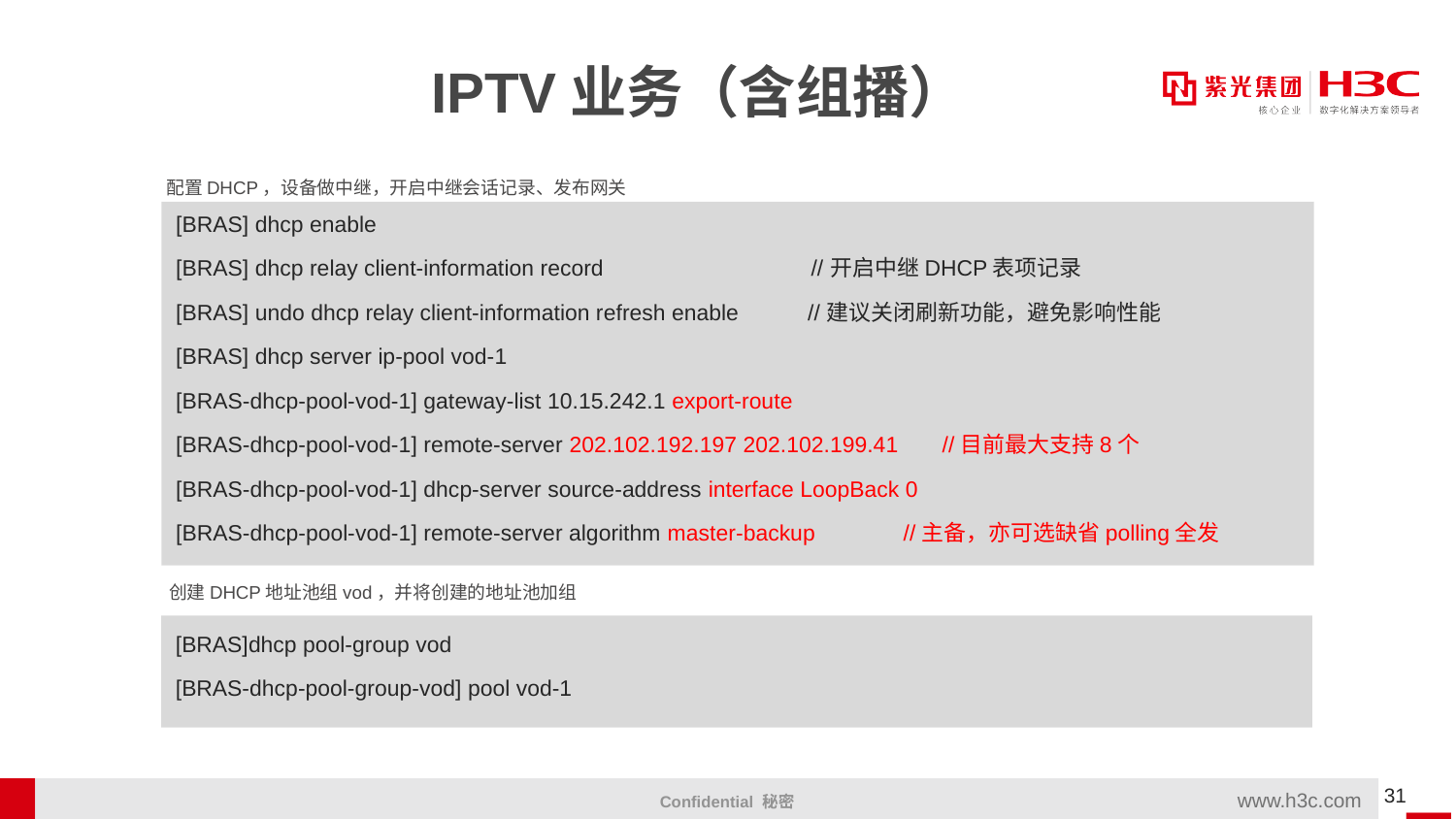

# IPTV业务（含组播）
配置DHCP，设备做中继，开启中继会话记录、发布网关
[BRAS] dhcp enable
[BRAS] dhcp relay client-information record                                 //开启中继DHCP表项记录
[BRAS] undo dhcp relay client-information refresh enable           //建议关闭刷新功能，避免影响性能
[BRAS] dhcp server ip-pool vod-1
[BRAS-dhcp-pool-vod-1] gateway-list 10.15.242.1 export-route
[BRAS-dhcp-pool-vod-1] remote-server 202.102.192.197 202.102.199.41       //目前最大支持8个
[BRAS-dhcp-pool-vod-1] dhcp-server source-address interface LoopBack 0
[BRAS-dhcp-pool-vod-1] remote-server algorithm master-backup              //主备，亦可选缺省polling全发
创建DHCP地址池组vod，并将创建的地址池加组
[BRAS]dhcp pool-group vod
[BRAS-dhcp-pool-group-vod] pool vod-1